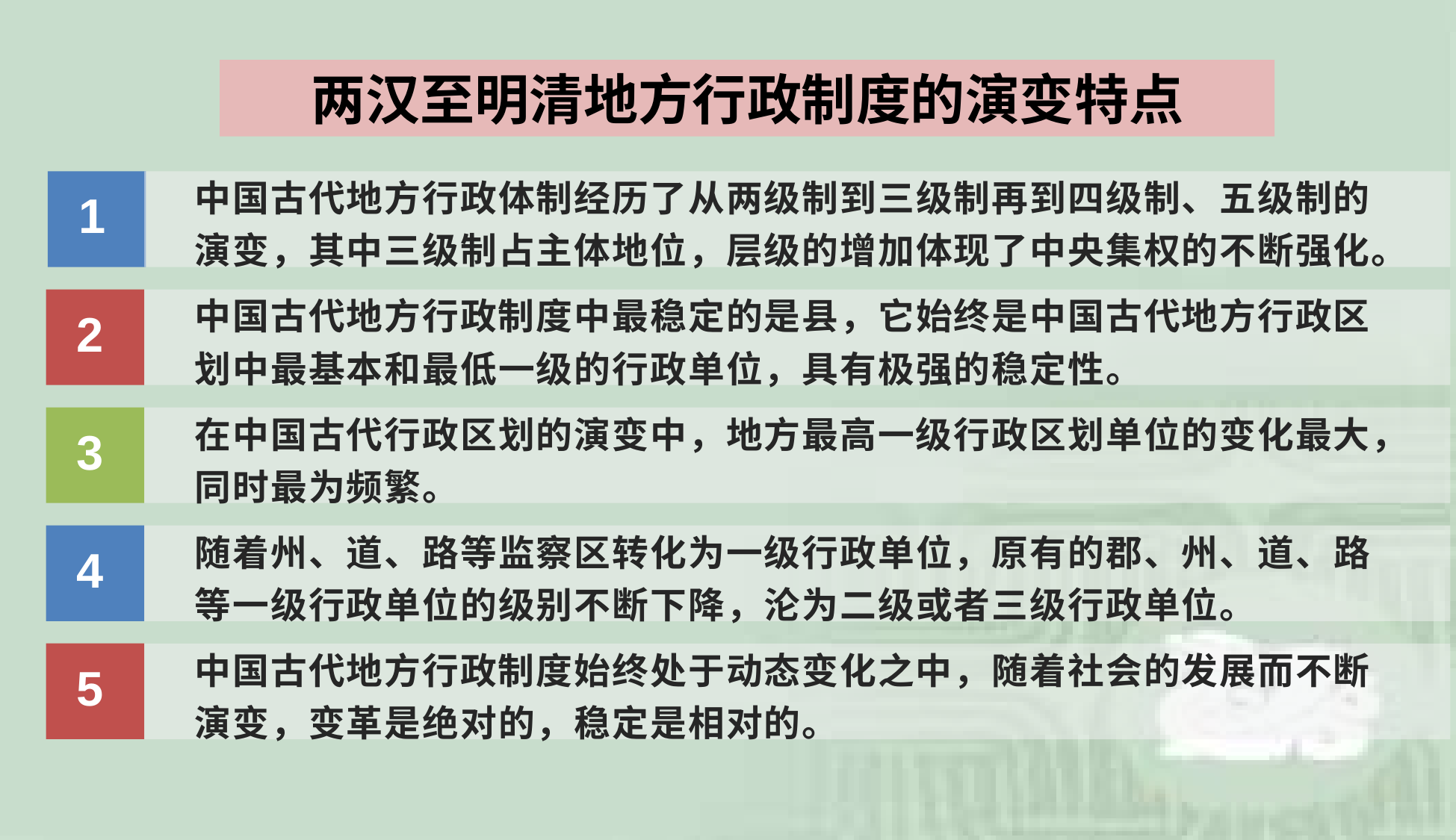

两汉至明清地方行政制度的演变特点
中国古代地方行政体制经历了从两级制到三级制再到四级制、五级制的演变，其中三级制占主体地位，层级的增加体现了中央集权的不断强化。

1

2
中国古代地方行政制度中最稳定的是县，它始终是中国古代地方行政区划中最基本和最低一级的行政单位，具有极强的稳定性。

3
在中国古代行政区划的演变中，地方最高一级行政区划单位的变化最大，同时最为频繁。

4
随着州、道、路等监察区转化为一级行政单位，原有的郡、州、道、路等一级行政单位的级别不断下降，沦为二级或者三级行政单位。

5
中国古代地方行政制度始终处于动态变化之中，随着社会的发展而不断演变，变革是绝对的，稳定是相对的。